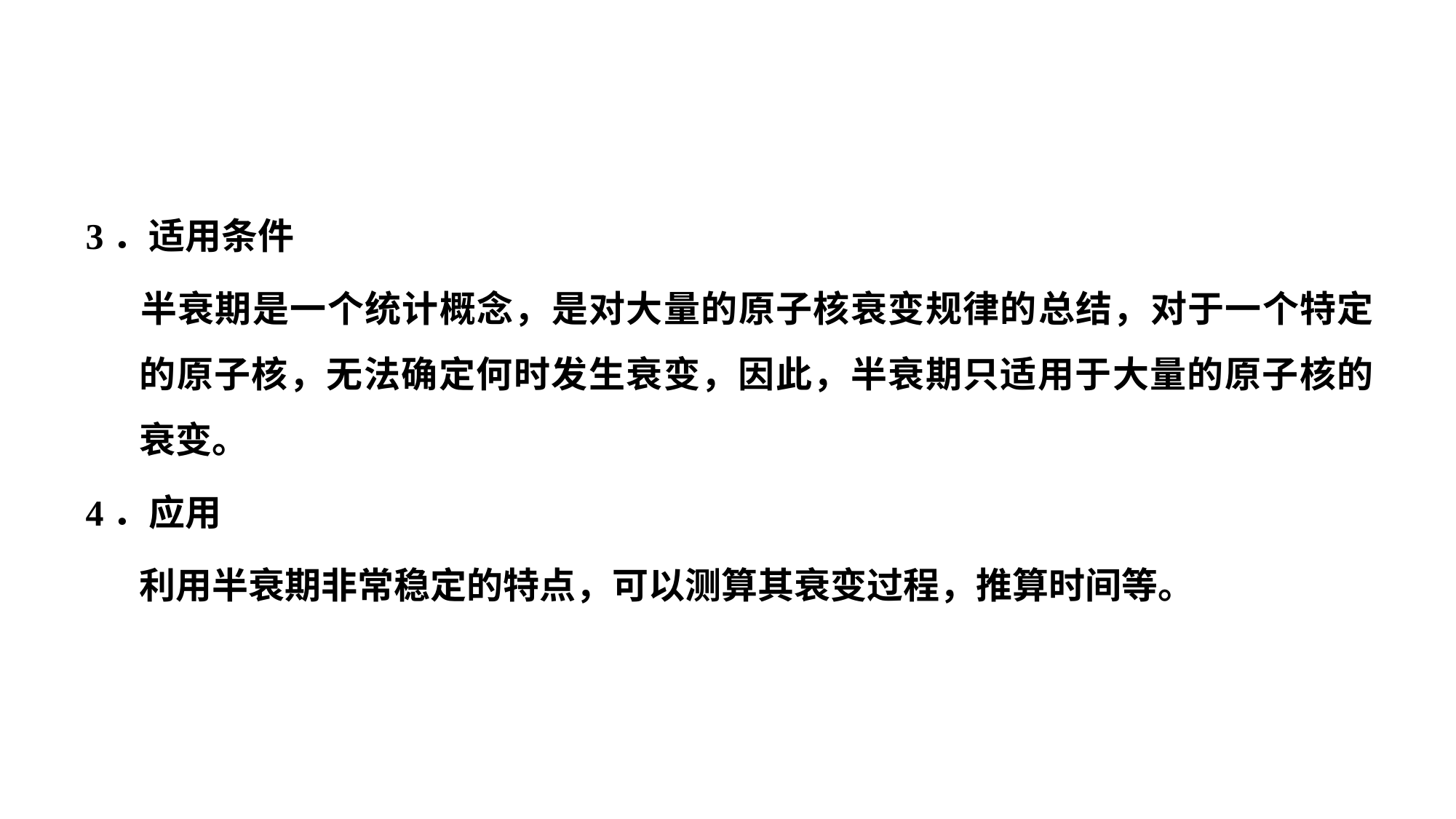

3．适用条件
	半衰期是一个统计概念，是对大量的原子核衰变规律的总结，对于一个特定的原子核，无法确定何时发生衰变，因此，半衰期只适用于大量的原子核的衰变。
4．应用
	利用半衰期非常稳定的特点，可以测算其衰变过程，推算时间等。